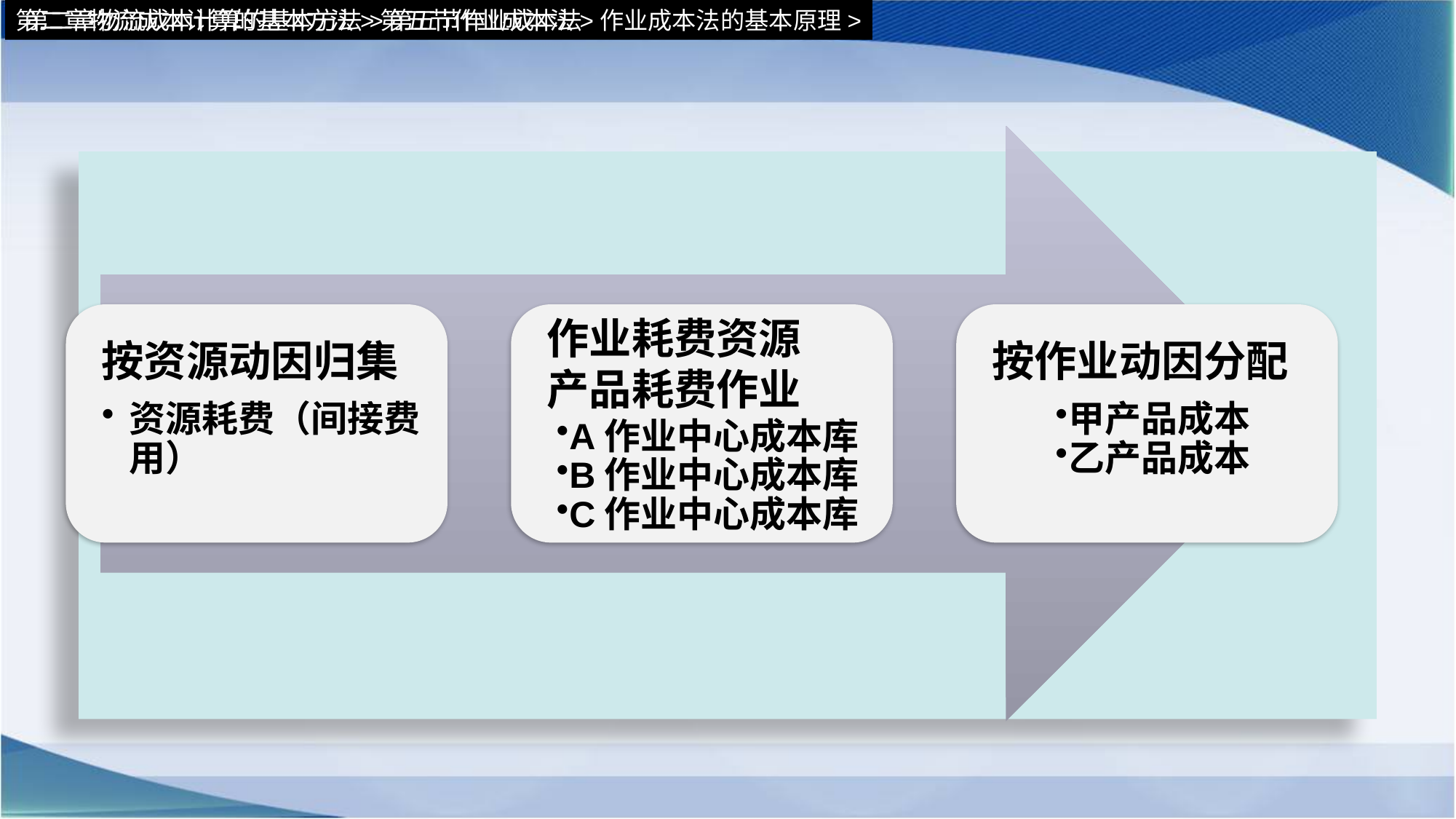

第二章物流成本计算的基本方法>第五节作业成本法>作业成本法的基本原理>
第二章物流成本计算的基本方法>第五节作业成本法
按资源动因归集
资源耗费（间接费用）
作业耗费资源
产品耗费作业
A作业中心成本库
B作业中心成本库
C作业中心成本库
按作业动因分配
甲产品成本
乙产品成本